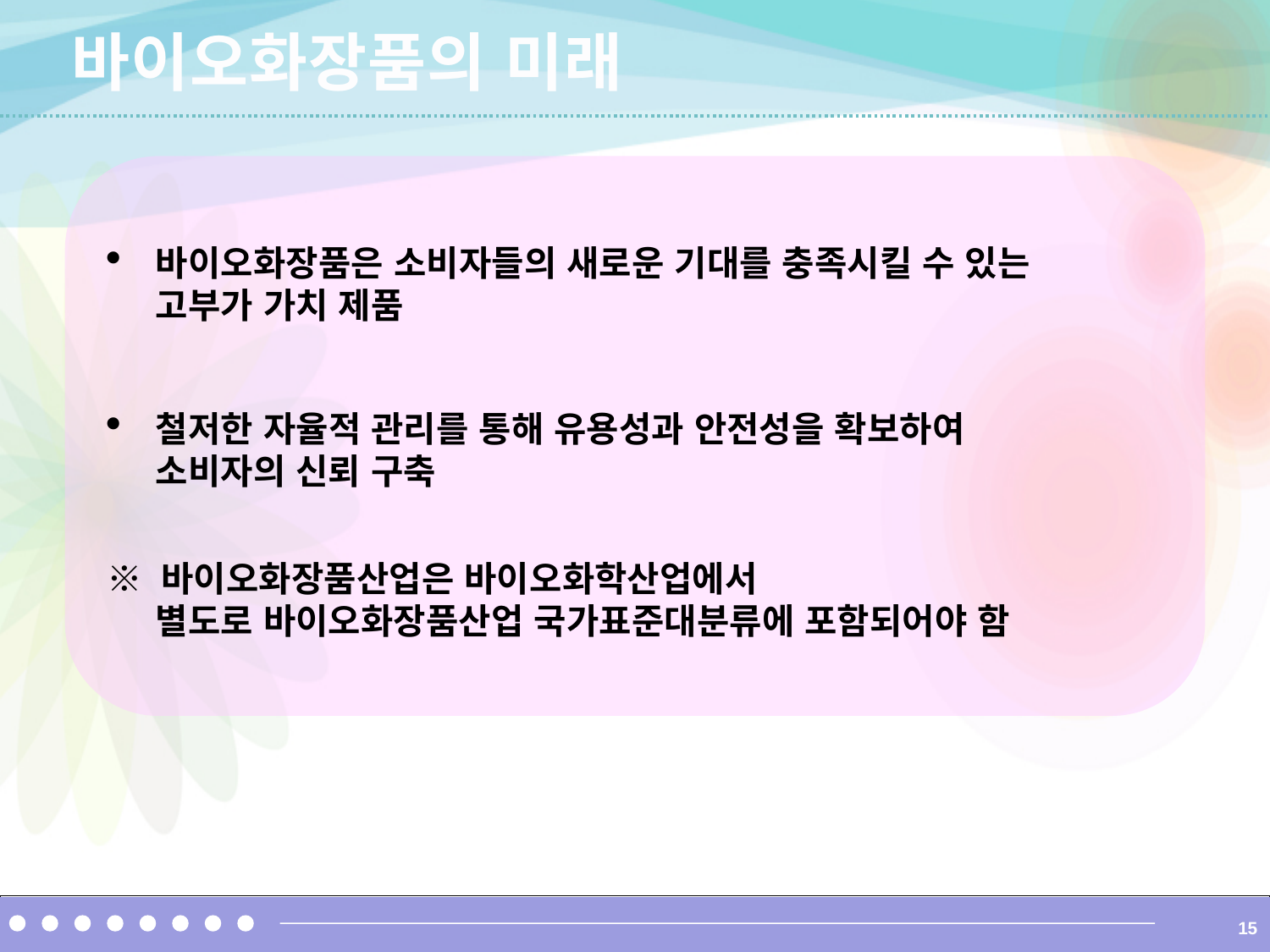

바이오화장품의 미래

 바이오화장품은 소비자들의 새로운 기대를 충족시킬 수 있는
    고부가 가치 제품
 철저한 자율적 관리를 통해 유용성과 안전성을 확보하여
    소비자의 신뢰 구축
※ 바이오화장품산업은 바이오화학산업에서
    별도로 바이오화장품산업 국가표준대분류에 포함되어야 함